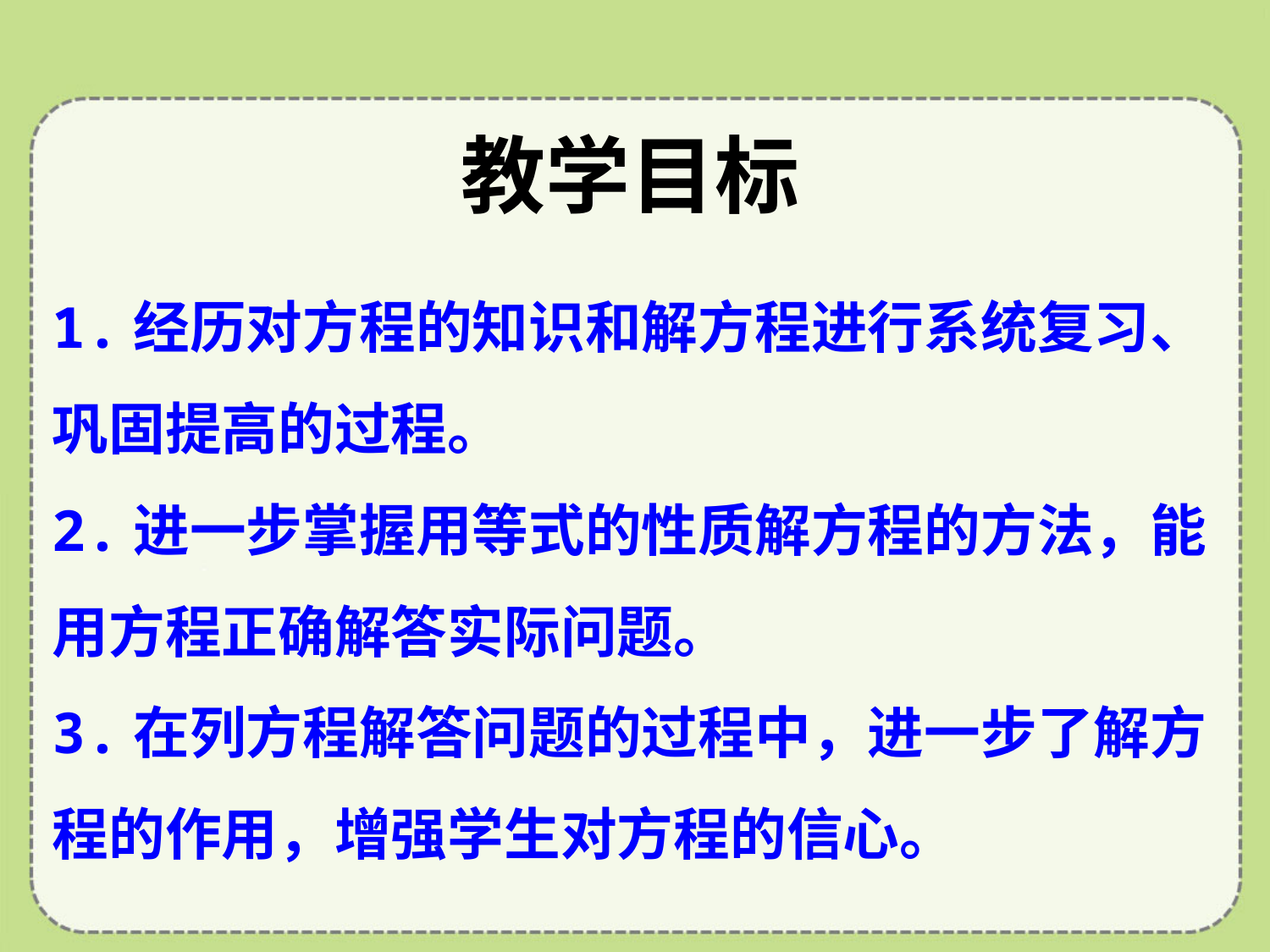

教学目标
1.经历对方程的知识和解方程进行系统复习、巩固提高的过程。
2.进一步掌握用等式的性质解方程的方法，能用方程正确解答实际问题。
3.在列方程解答问题的过程中，进一步了解方程的作用，增强学生对方程的信心。